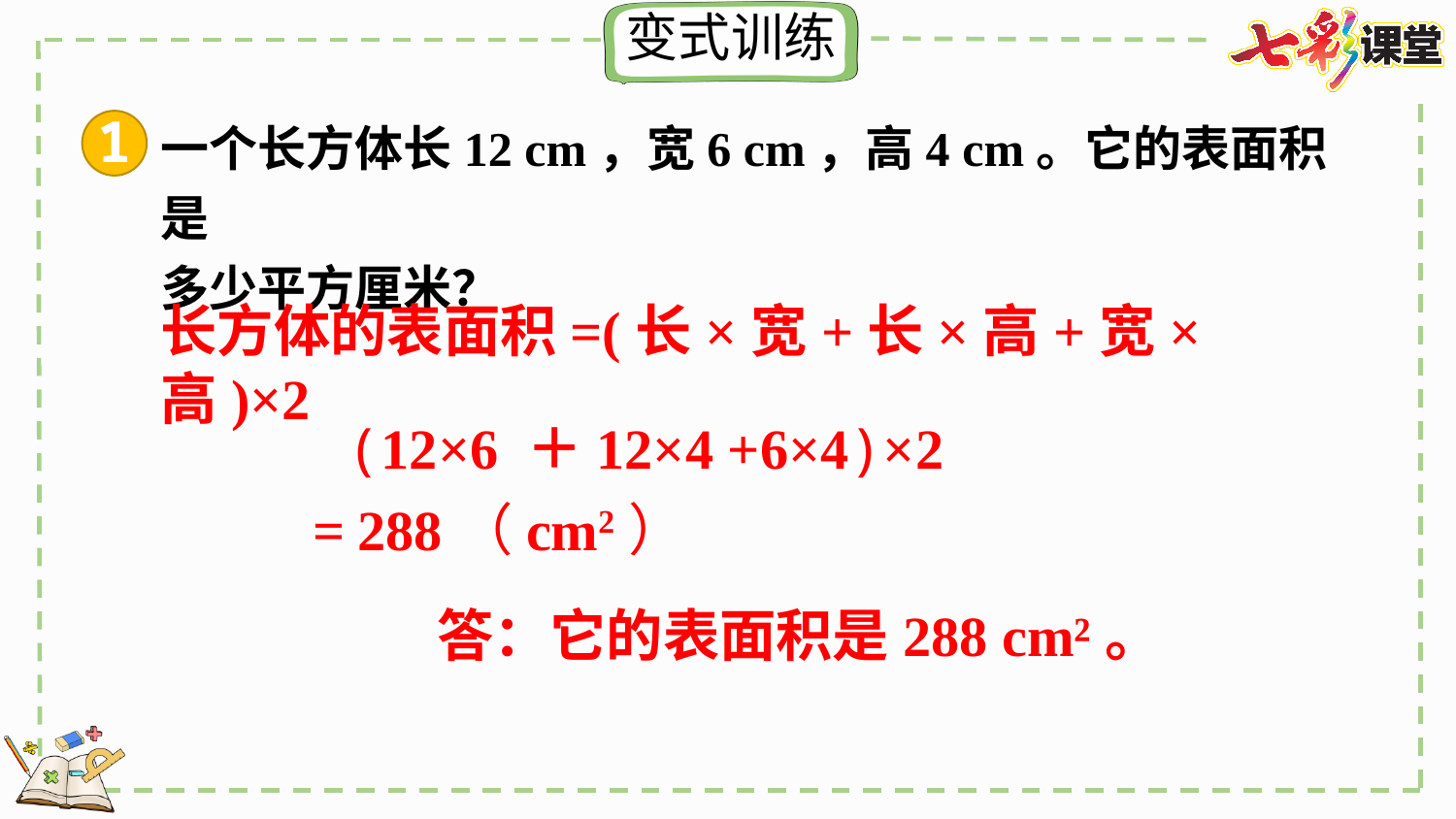

1

一个长方体长12 cm，宽6 cm，高4 cm。它的表面积是
多少平方厘米？
长方体的表面积=(长×宽+长×高+宽×高)×2
 (12×6 ＋12×4 +6×4)×2
=288（cm2）
答：它的表面积是288 cm²。